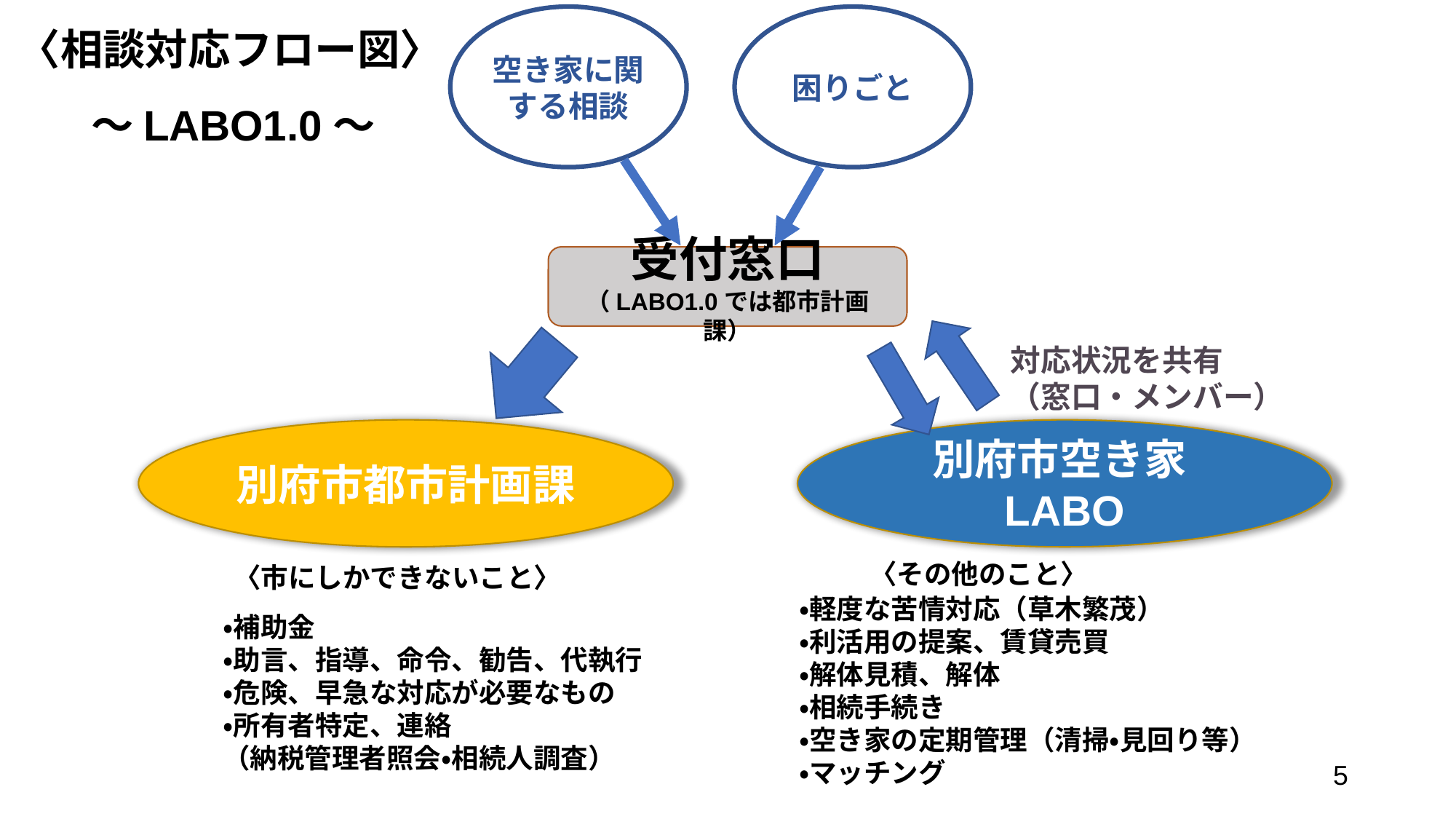

〈相談対応フロー図〉
困りごと
空き家に関する相談
～LABO1.0～
受付窓口
（LABO1.0では都市計画課）

対応状況を共有
（窓口・メンバー）

別府市都市計画課
別府市空き家LABO
〈その他のこと〉
〈市にしかできないこと〉
・軽度な苦情対応（草木繁茂）
・利活用の提案、賃貸売買
・解体見積、解体
・相続手続き
・空き家の定期管理（清掃・見回り等）
・マッチング
・補助金
・助言、指導、命令、勧告、代執行
・危険、早急な対応が必要なもの
・所有者特定、連絡
（納税管理者照会・相続人調査）
5